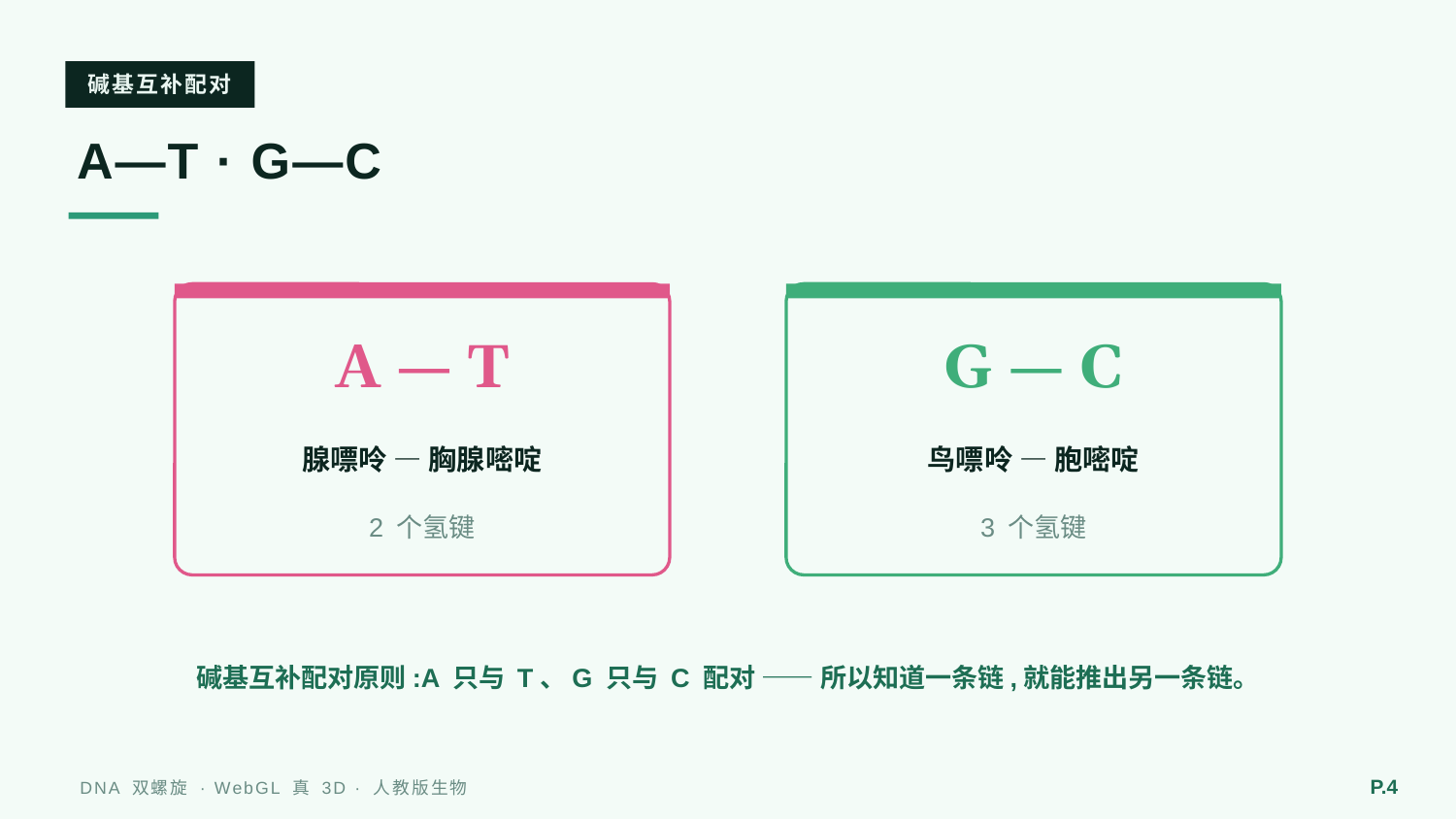

碱基互补配对

A—T · G—C

A — T
G — C
腺嘌呤 — 胸腺嘧啶
鸟嘌呤 — 胞嘧啶
2 个氢键
3 个氢键
碱基互补配对原则:A 只与 T、G 只与 C 配对 —— 所以知道一条链,就能推出另一条链。
P.4
DNA 双螺旋 · WebGL 真 3D · 人教版生物